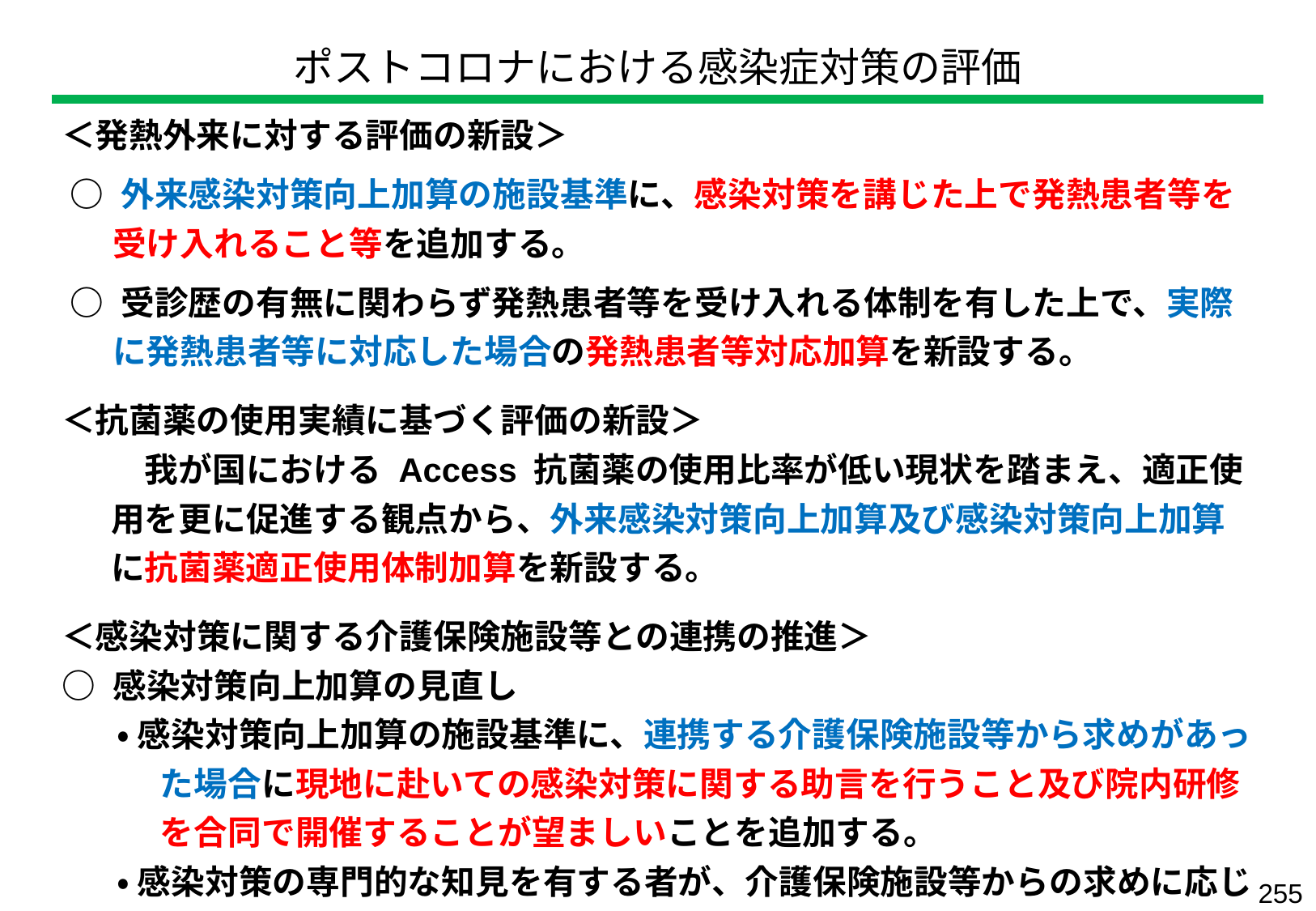

| ポストコロナにおける感染症対策の評価 |
| --- |
| ＜発熱外来に対する評価の新設＞ ○ 外来感染対策向上加算の施設基準に、感染対策を講じた上で発熱患者等を受け入れること等を追加する。 ○ 受診歴の有無に関わらず発熱患者等を受け入れる体制を有した上で、実際に発熱患者等に対応した場合の発熱患者等対応加算を新設する。 ＜抗菌薬の使用実績に基づく評価の新設＞ 　我が国における Access 抗菌薬の使用比率が低い現状を踏まえ、適正使用を更に促進する観点から、外来感染対策向上加算及び感染対策向上加算に抗菌薬適正使用体制加算を新設する。 ＜感染対策に関する介護保険施設等との連携の推進＞ ○ 感染対策向上加算の見直し ・ 感染対策向上加算の施設基準に、連携する介護保険施設等から求めがあった場合に現地に赴いての感染対策に関する助言を行うこと及び院内研修を合同で開催することが望ましいことを追加する。 ・ 感染対策の専門的な知見を有する者が、介護保険施設等からの求めに応じて専門性に基づく助言を行えるようにする観点から、感染対策向上加算におけるチームの職員の専従業務に当該助言が含まれることを明確化する。 |
| --- |
255